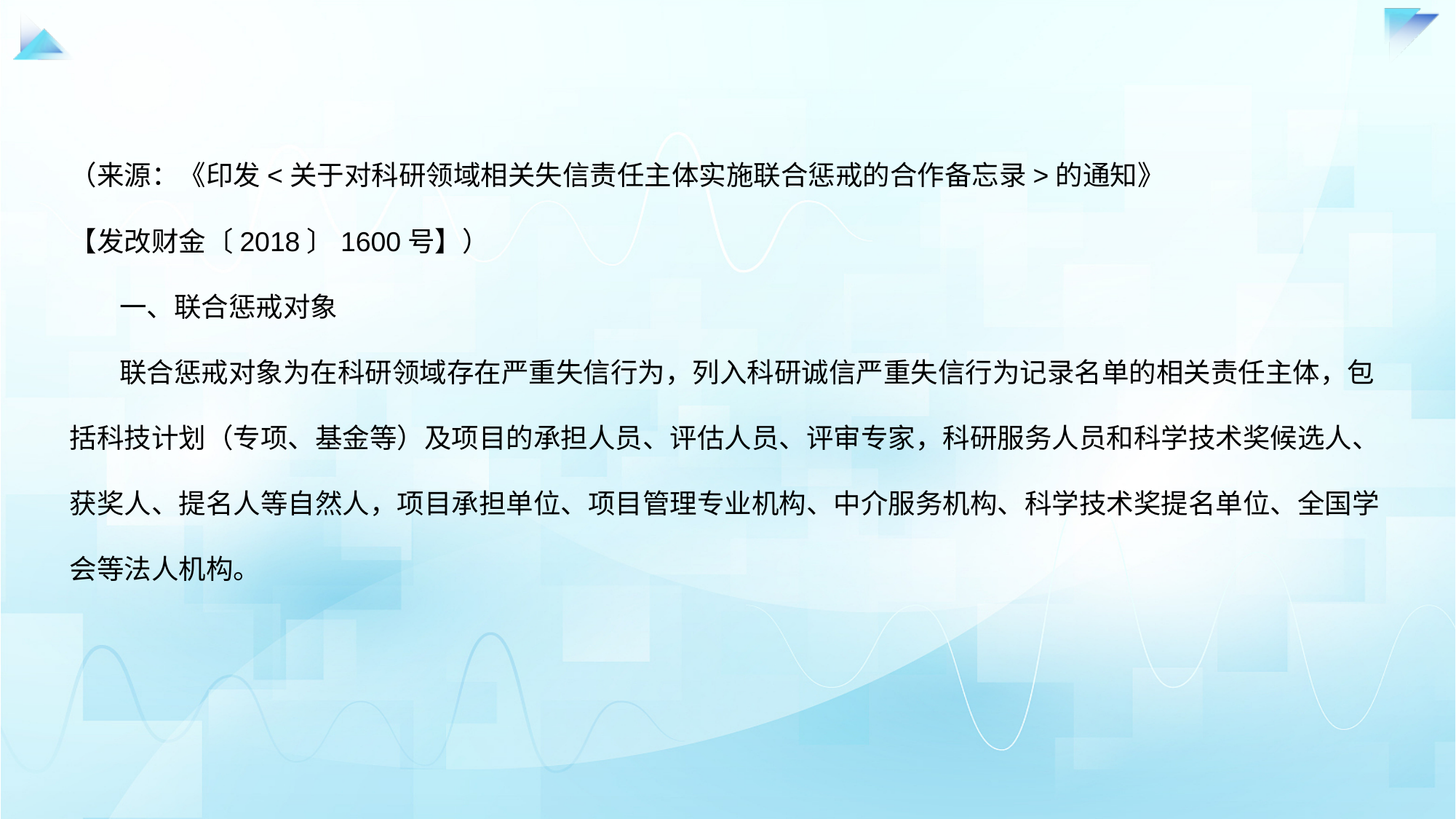

（来源：《印发<关于对科研领域相关失信责任主体实施联合惩戒的合作备忘录>的通知》
【发改财金〔2018〕1600号】）
       一、联合惩戒对象
       联合惩戒对象为在科研领域存在严重失信行为，列入科研诚信严重失信行为记录名单的相关责任主体，包括科技计划（专项、基金等）及项目的承担人员、评估人员、评审专家，科研服务人员和科学技术奖候选人、获奖人、提名人等自然人，项目承担单位、项目管理专业机构、中介服务机构、科学技术奖提名单位、全国学会等法人机构。